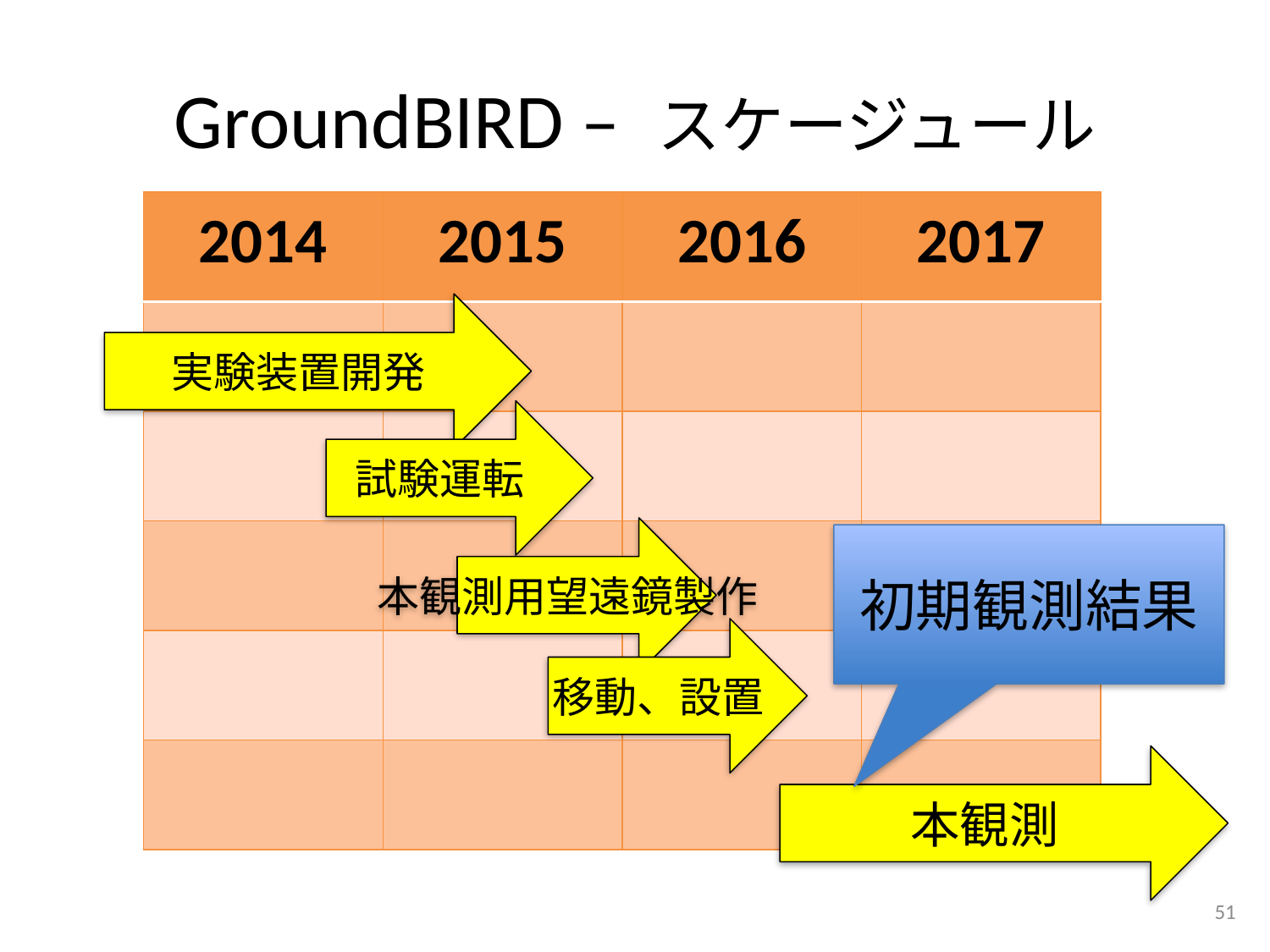

# GroundBIRD – スケージュール
| 2014 | 2015 | 2016 | 2017 |
| --- | --- | --- | --- |
|  |  |  |  |
|  |  |  |  |
|  |  |  |  |
|  |  |  |  |
|  |  |  |  |
実験装置開発
試験運転
本観測用望遠鏡製作
初期観測結果
移動、設置
本観測
51